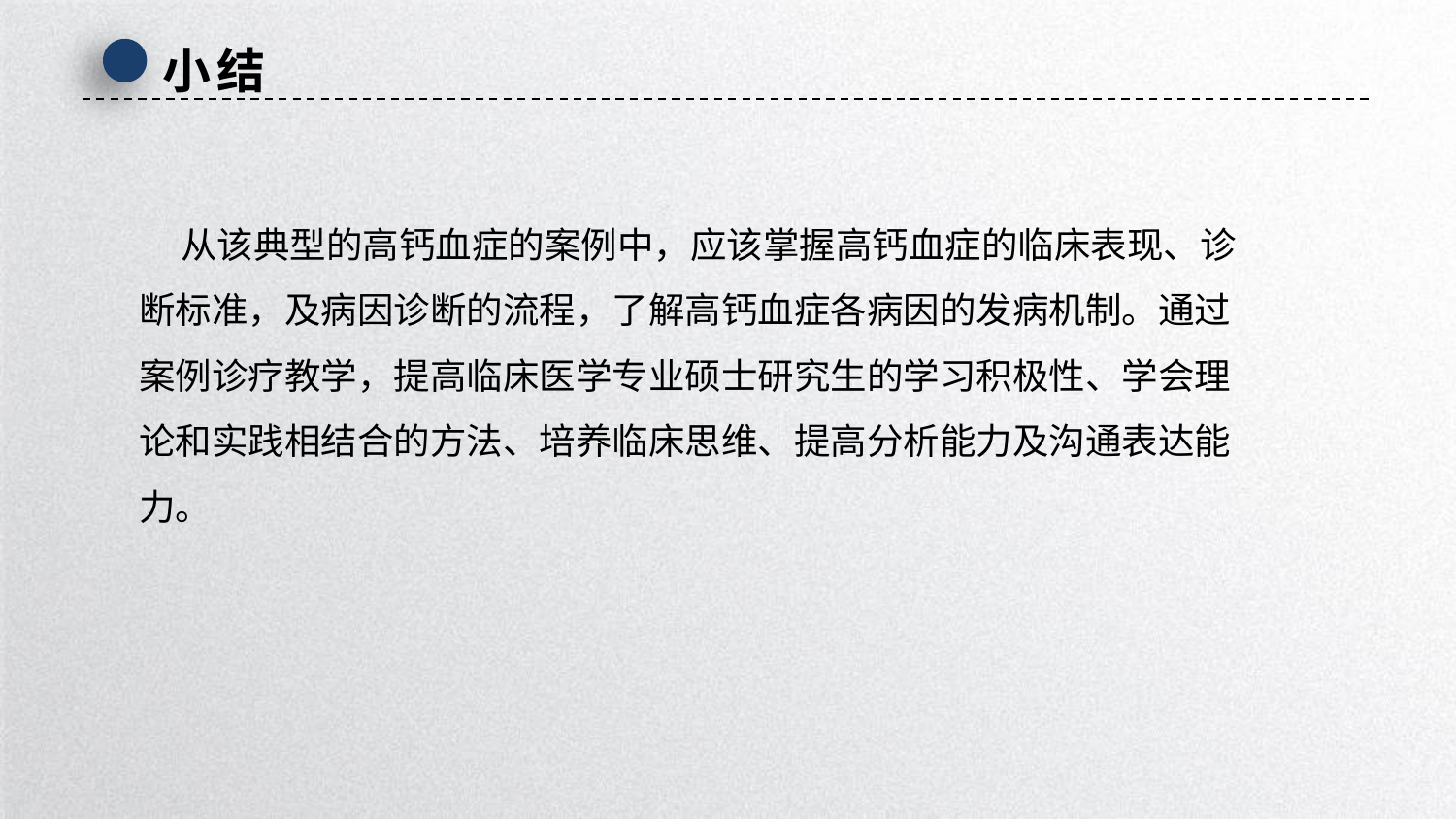

小结

    从该典型的高钙血症的案例中，应该掌握高钙血症的临床表现、诊断标准，及病因诊断的流程，了解高钙血症各病因的发病机制。通过案例诊疗教学，提高临床医学专业硕士研究生的学习积极性、学会理论和实践相结合的方法、培养临床思维、提高分析能力及沟通表达能力。
31
延时符